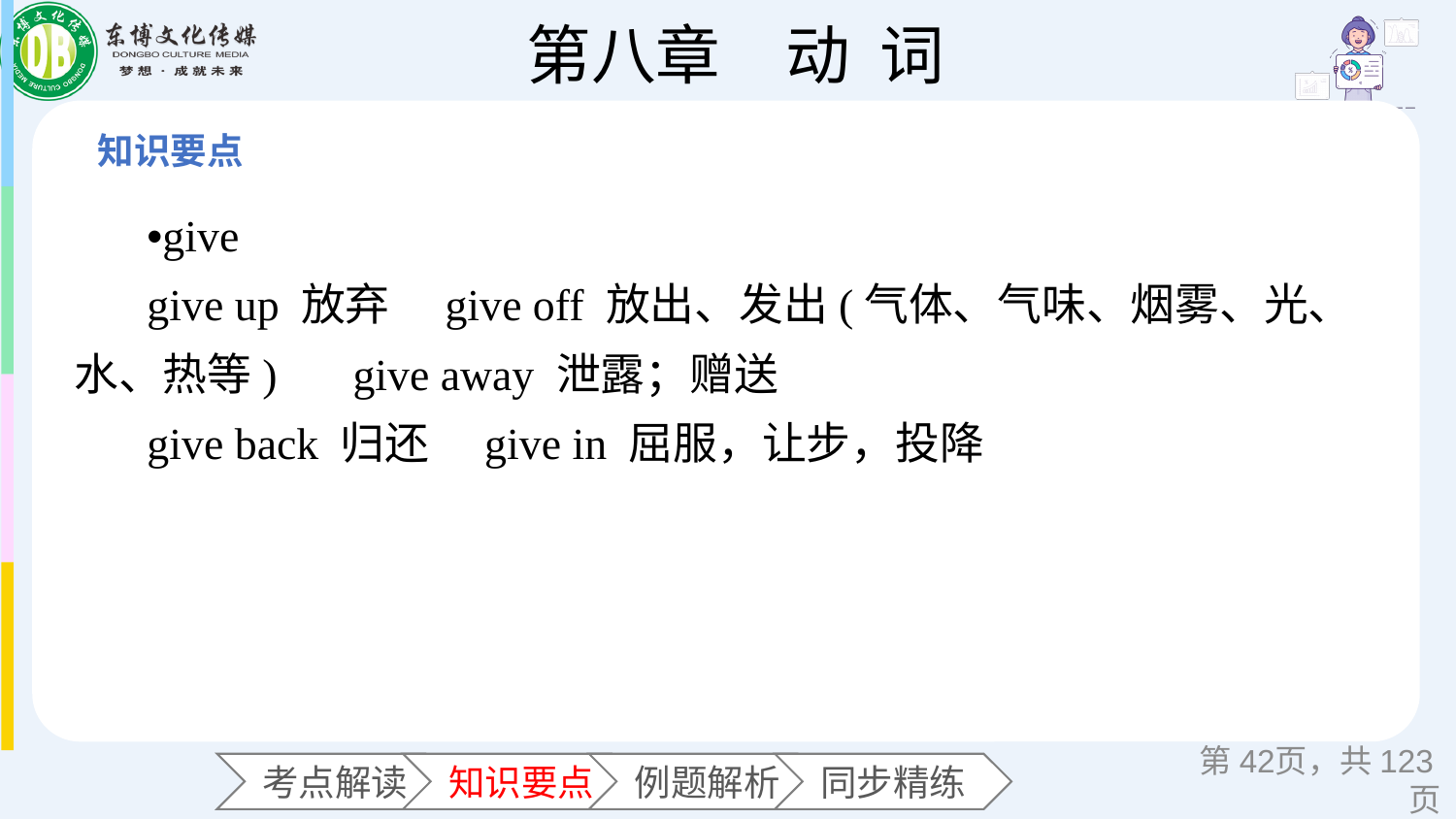

•give
give up 放弃　give off 放出、发出(气体、气味、烟雾、光、水、热等)　 give away 泄露；赠送
give back 归还　give in 屈服，让步，投降
第42页，共123页